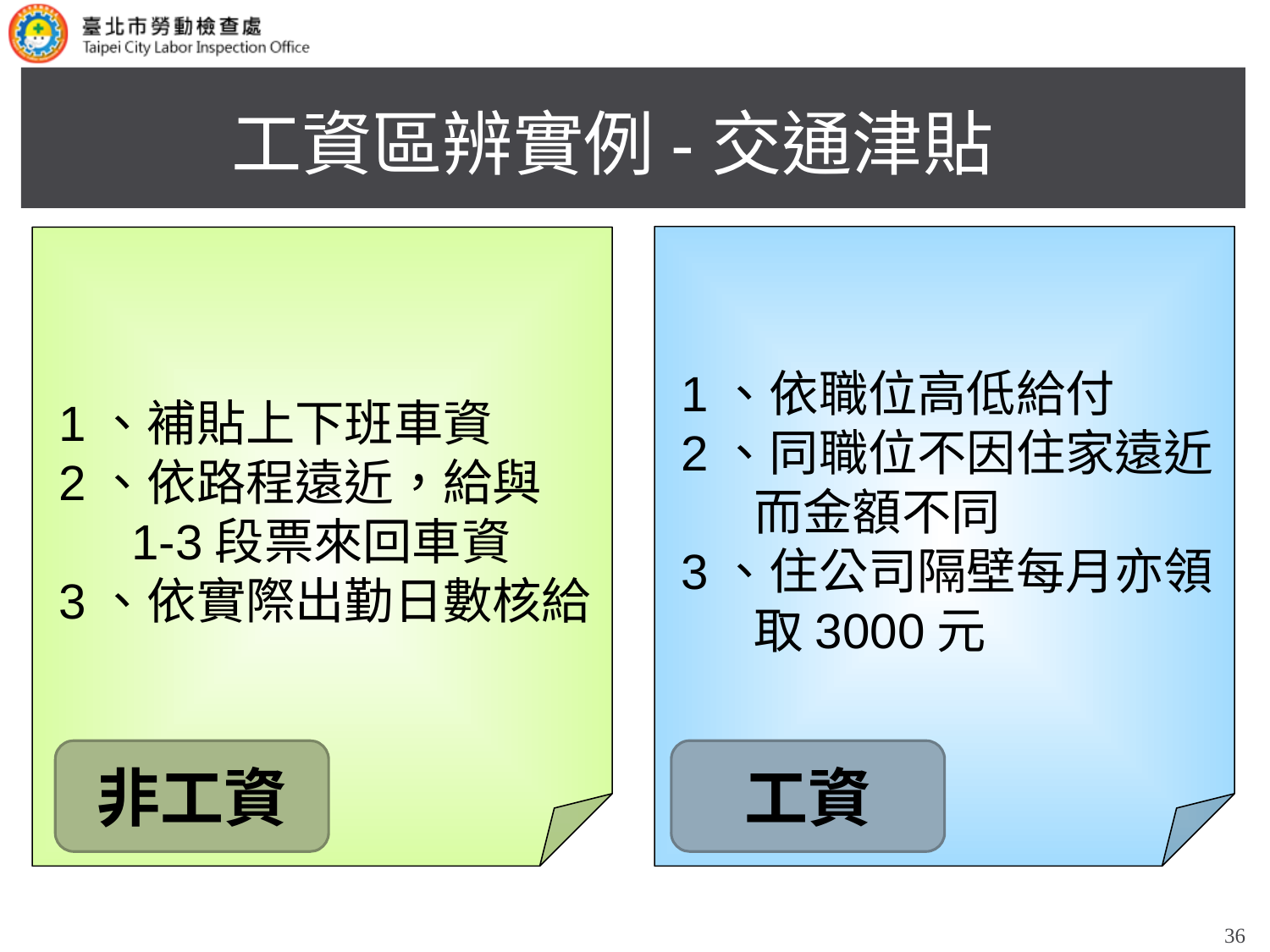

工資區辨實例-交通津貼
 1、依職位高低給付
 2、同職位不因住家遠近
而金額不同
 3、住公司隔壁每月亦領
取3000元
 1、補貼上下班車資
 2、依路程遠近，給與
1-3段票來回車資
 3、依實際出勤日數核給
非工資
工資
36